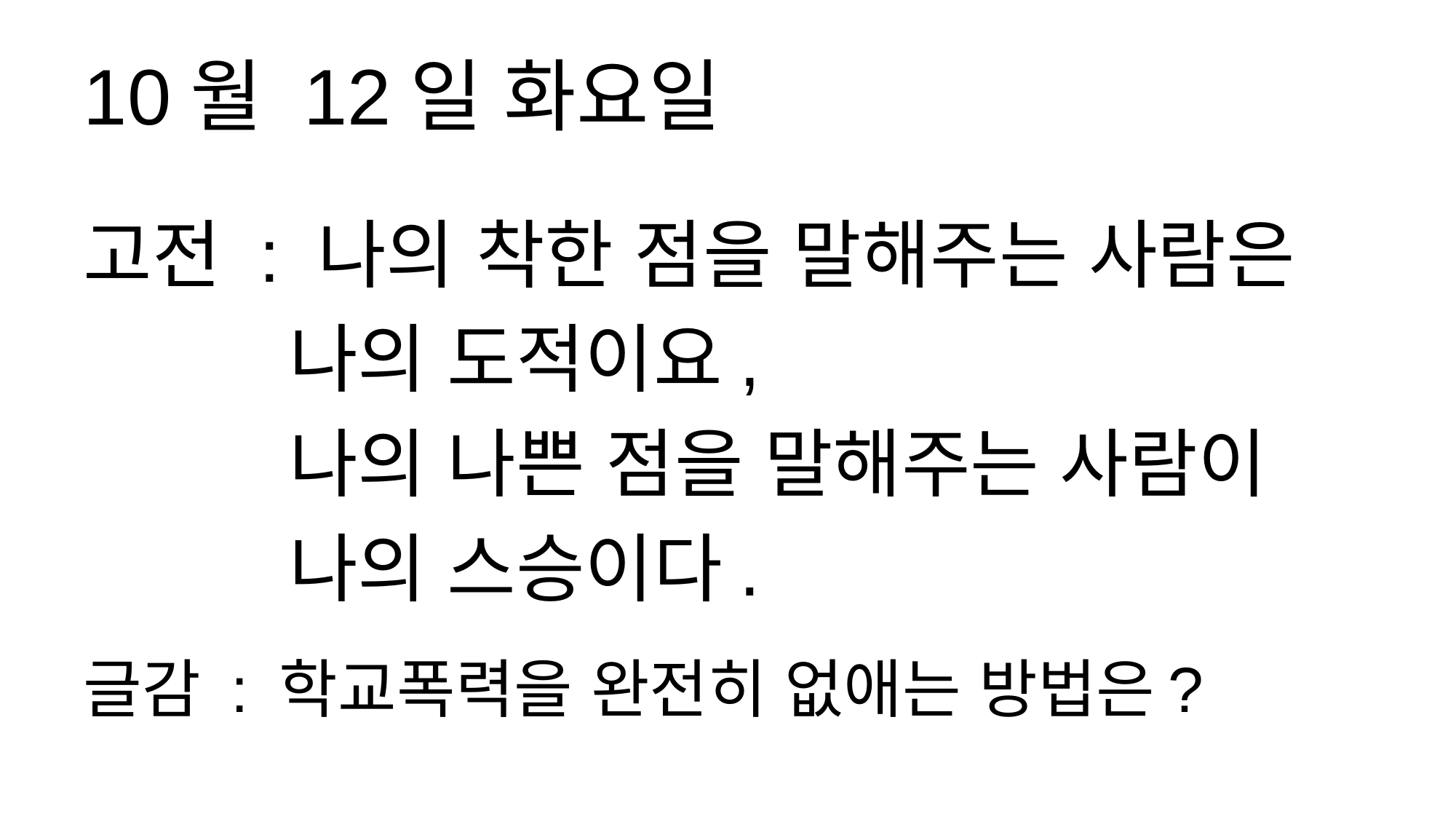

10월 12일 화요일
고전 : 나의 착한 점을 말해주는 사람은
         나의 도적이요,
         나의 나쁜 점을 말해주는 사람이
         나의 스승이다.
글감 : 학교폭력을 완전히 없애는 방법은?